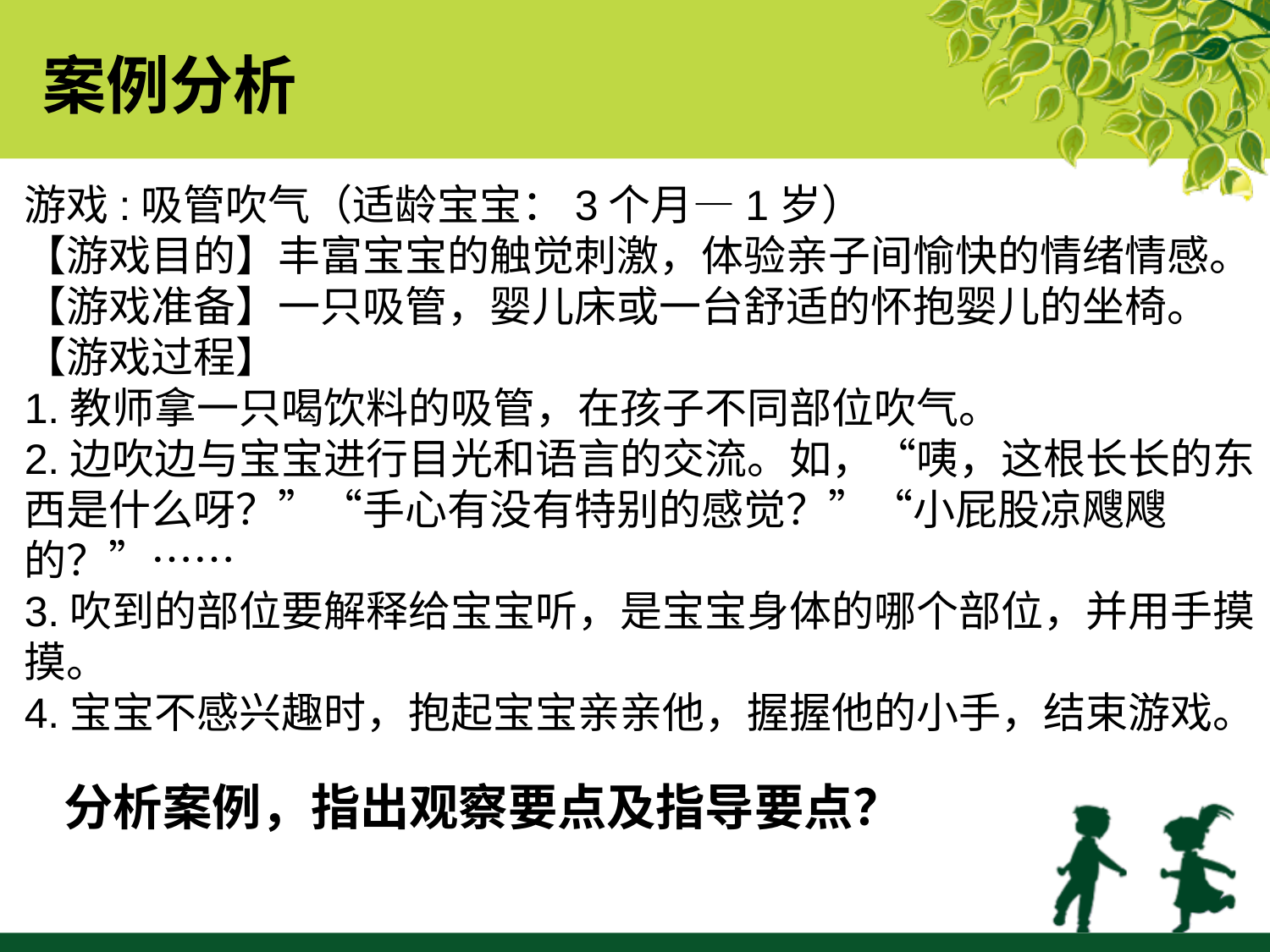

案例分析
游戏:吸管吹气（适龄宝宝：3个月—1岁）【游戏目的】丰富宝宝的触觉刺激，体验亲子间愉快的情绪情感。【游戏准备】一只吸管，婴儿床或一台舒适的怀抱婴儿的坐椅。【游戏过程】1.教师拿一只喝饮料的吸管，在孩子不同部位吹气。2.边吹边与宝宝进行目光和语言的交流。如，“咦，这根长长的东西是什么呀？”“手心有没有特别的感觉？”“小屁股凉飕飕的？”……3.吹到的部位要解释给宝宝听，是宝宝身体的哪个部位，并用手摸摸。4.宝宝不感兴趣时，抱起宝宝亲亲他，握握他的小手，结束游戏。
分析案例，指出观察要点及指导要点？